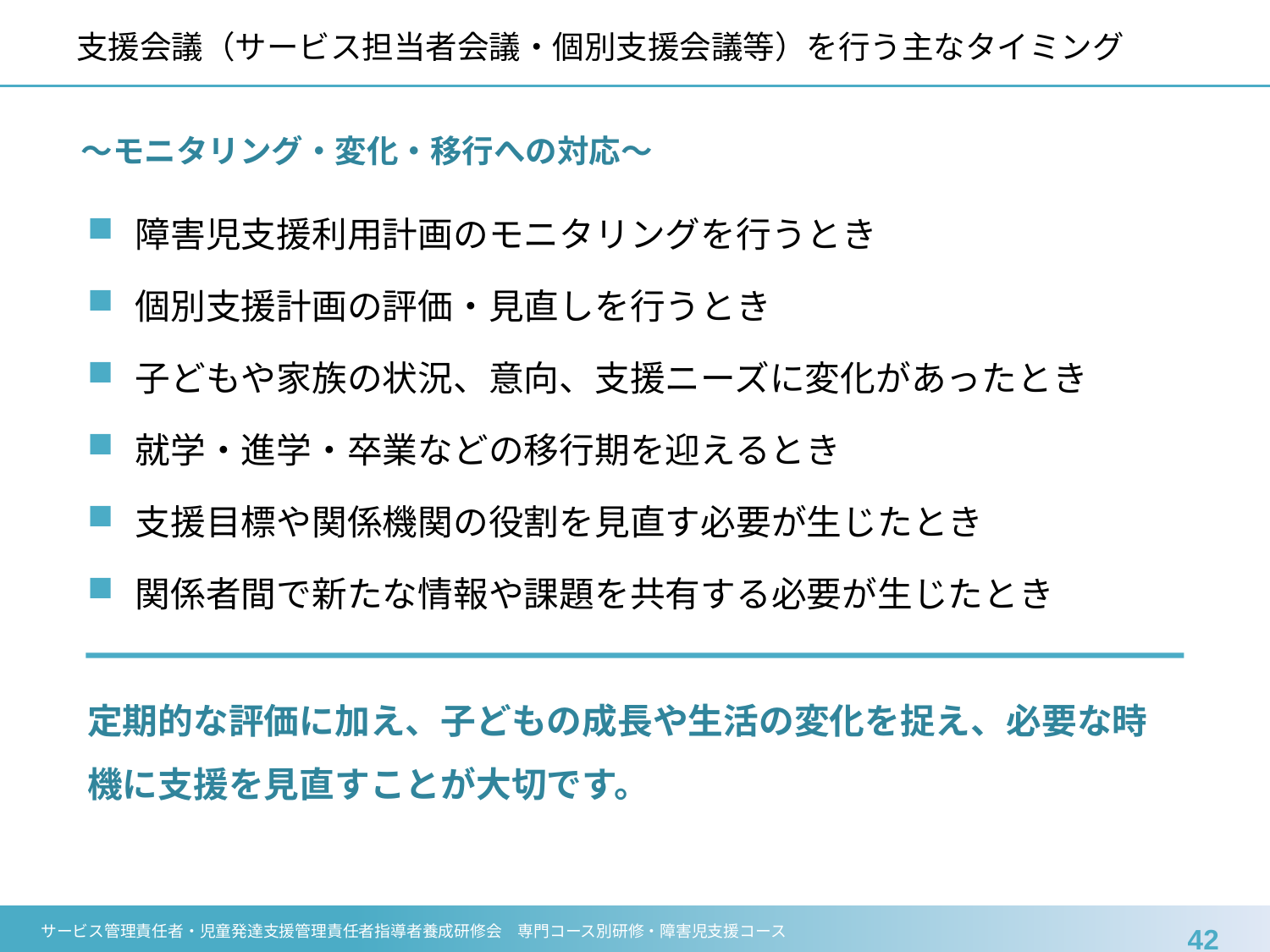

# 支援会議（サービス担当者会議・個別支援会議等）を行う主なタイミング
〜モニタリング・変化・移行への対応〜
障害児支援利用計画のモニタリングを行うとき
個別支援計画の評価・見直しを行うとき
子どもや家族の状況、意向、支援ニーズに変化があったとき
就学・進学・卒業などの移行期を迎えるとき
支援目標や関係機関の役割を見直す必要が生じたとき
関係者間で新たな情報や課題を共有する必要が生じたとき

定期的な評価に加え、子どもの成長や生活の変化を捉え、必要な時機に支援を見直すことが大切です。